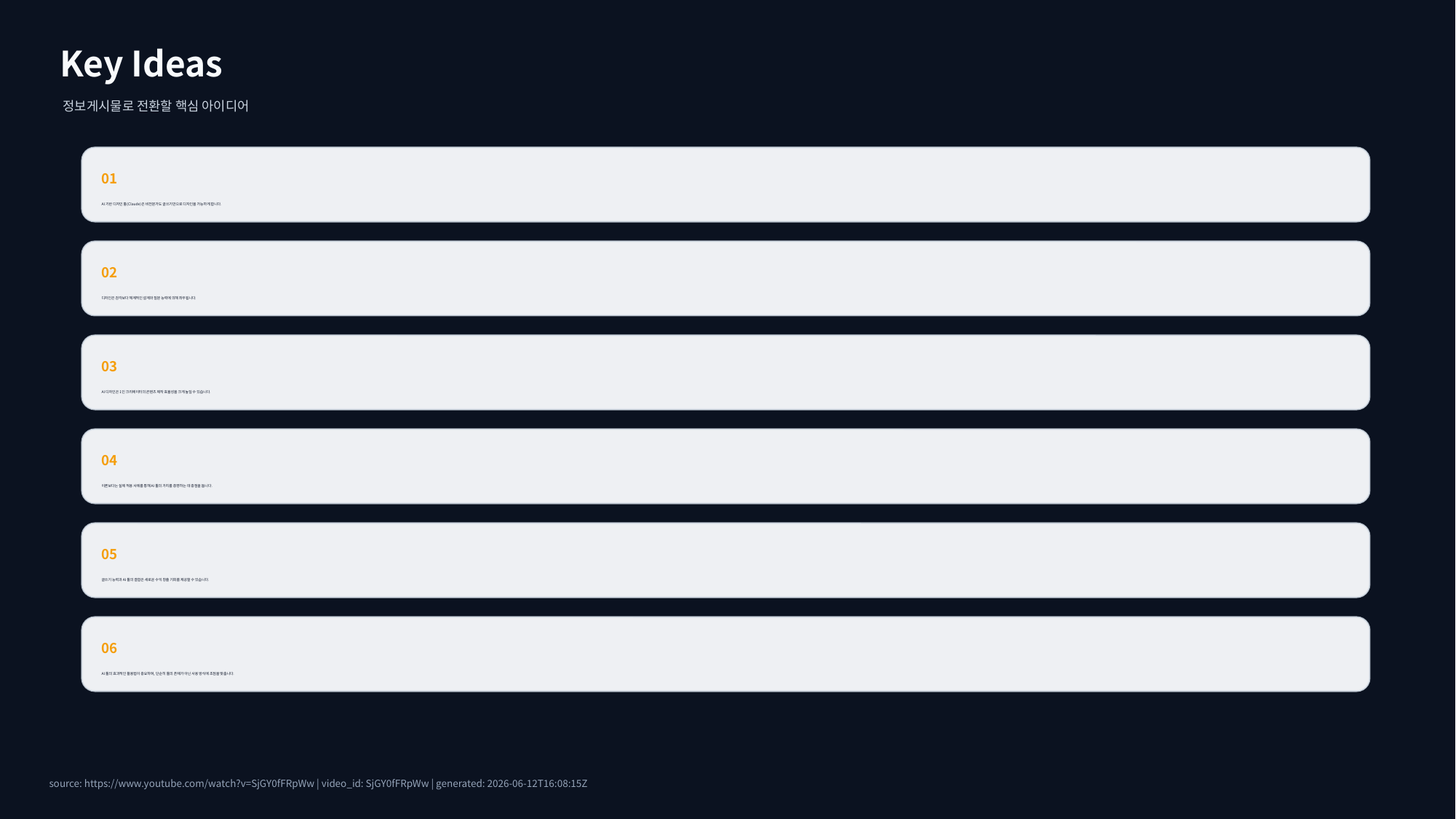

Key Ideas
정보게시물로 전환할 핵심 아이디어

01
AI 기반 디자인 툴(Claude)은 비전문가도 글쓰기만으로 디자인을 가능하게 합니다.

02
디자인은 감각보다 체계적인 설계와 질문 능력에 의해 좌우됩니다.

03
AI 디자인은 1인 크리에이터의 콘텐츠 제작 효율성을 크게 높일 수 있습니다.

04
이론보다는 실제 적용 사례를 통해 AI 툴의 가치를 증명하는 데 중점을 둡니다.

05
글쓰기 능력과 AI 툴의 결합은 새로운 수익 창출 기회를 제공할 수 있습니다.

06
AI 툴의 효과적인 활용법이 중요하며, 단순히 툴의 존재가 아닌 사용 방식에 초점을 맞춥니다.
source: https://www.youtube.com/watch?v=SjGY0fFRpWw | video_id: SjGY0fFRpWw | generated: 2026-06-12T16:08:15Z